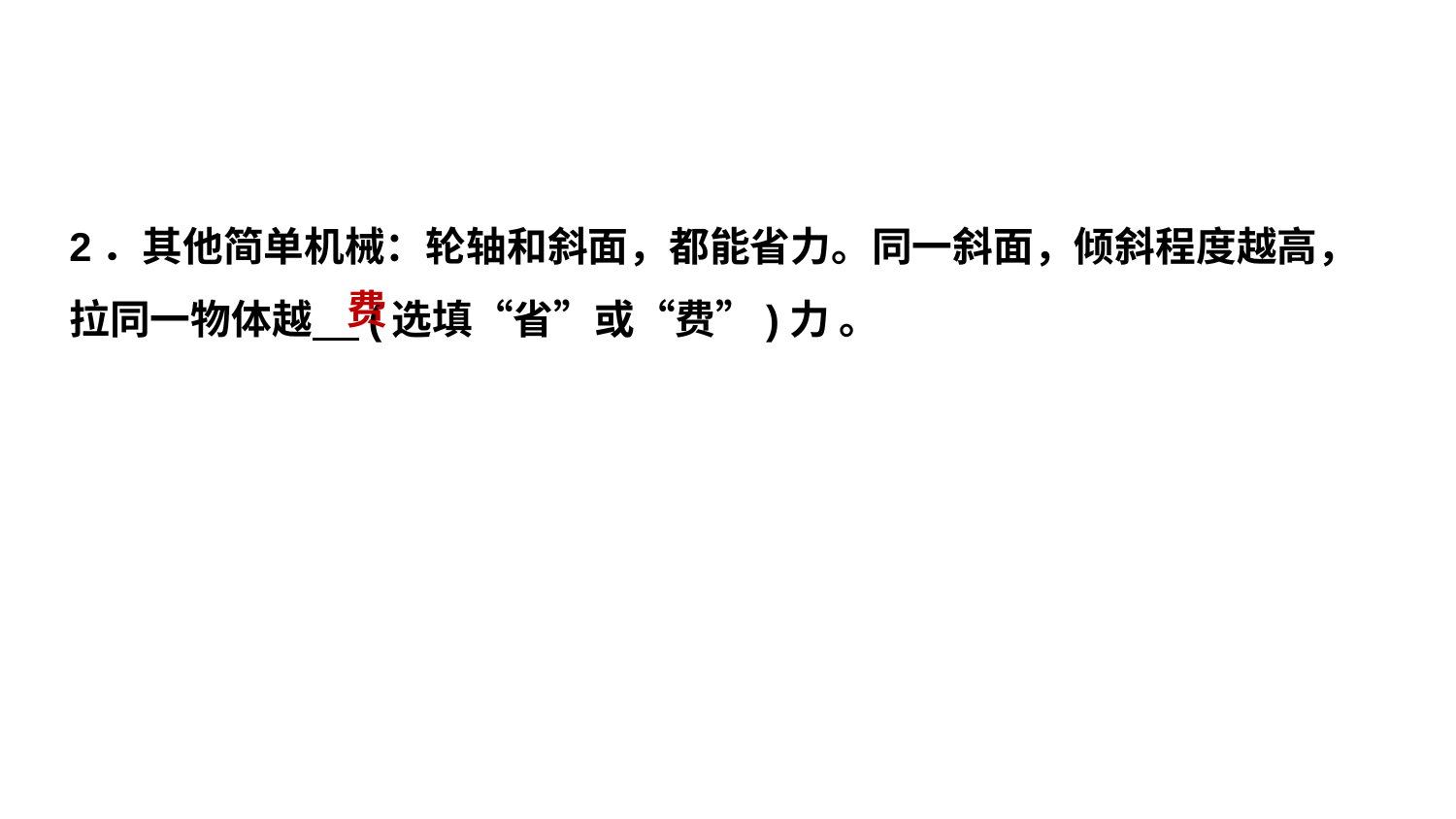

2．其他简单机械：轮轴和斜面，都能省力。同一斜面，倾斜程度越高，拉同一物体越     (选填“省”或“费”)力 。
费